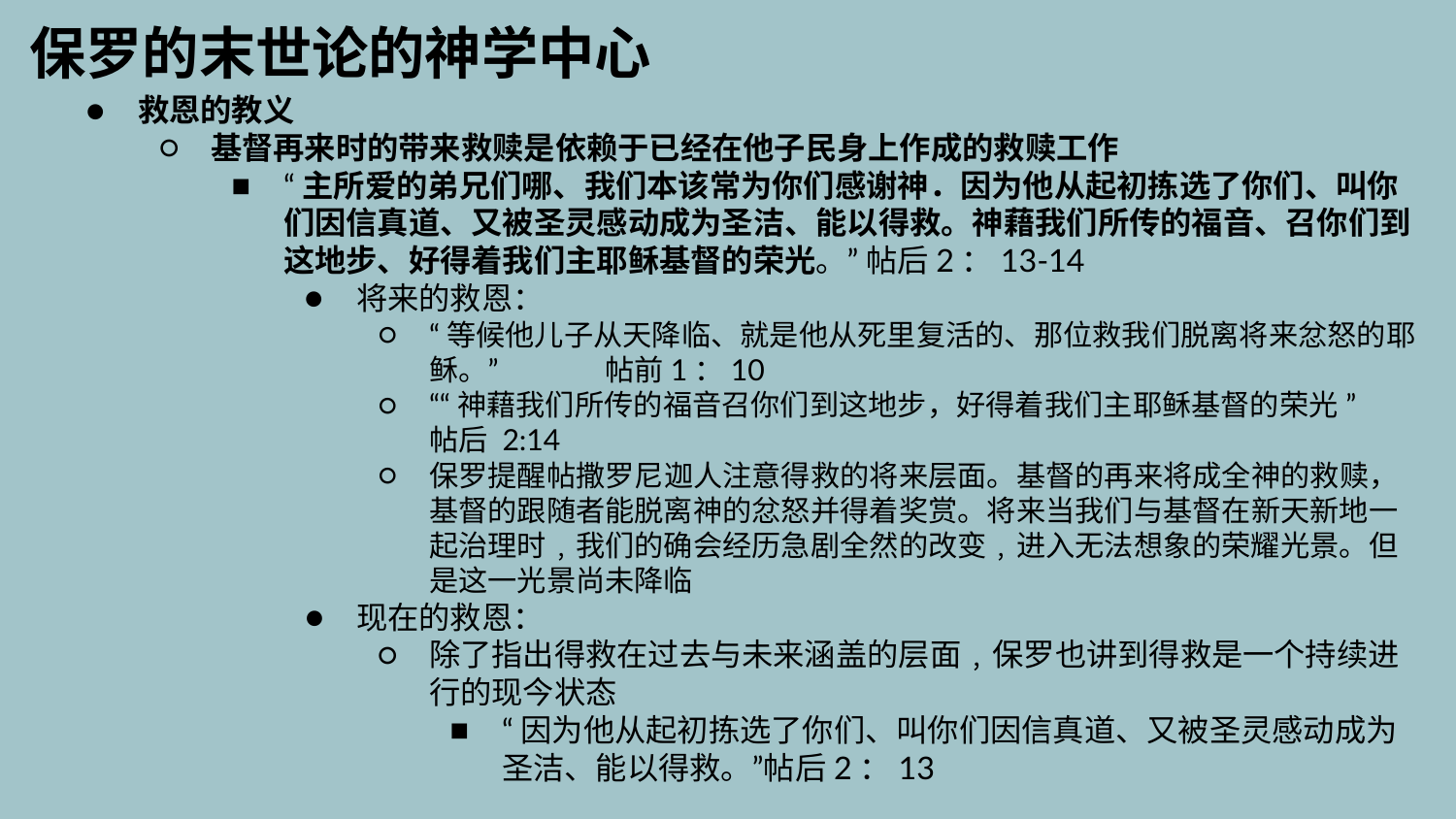

保罗的末世论的神学中心
救恩的教义
基督再来时的带来救赎是依赖于已经在他子民身上作成的救赎工作
“主所爱的弟兄们哪、我们本该常为你们感谢神．因为他从起初拣选了你们、叫你们因信真道、又被圣灵感动成为圣洁、能以得救。神藉我们所传的福音、召你们到这地步、好得着我们主耶稣基督的荣光。”	帖后2：13-14
将来的救恩：
“等候他儿子从天降临、就是他从死里复活的、那位救我们脱离将来忿怒的耶稣。”	    帖前1：10
““神藉我们所传的福音召你们到这地步，好得着我们主耶稣基督的荣光 ”         帖后‬ ‭2‬:‭14‬
保罗提醒帖撒罗尼迦人注意得救的将来层面。基督的再来将成全神的救赎， 基督的跟随者能脱离神的忿怒并得着奖赏。将来当我们与基督在新天新地一起治理时﹐我们的确会经历急剧全然的改变﹐进入无法想象的荣耀光景。但是这一光景尚未降临
现在的救恩：
除了指出得救在过去与未来涵盖的层面﹐保罗也讲到得救是一个持续进行的现今状态
“因为他从起初拣选了你们、叫你们因信真道、又被圣灵感动成为圣洁、能以得救。”帖后2：13